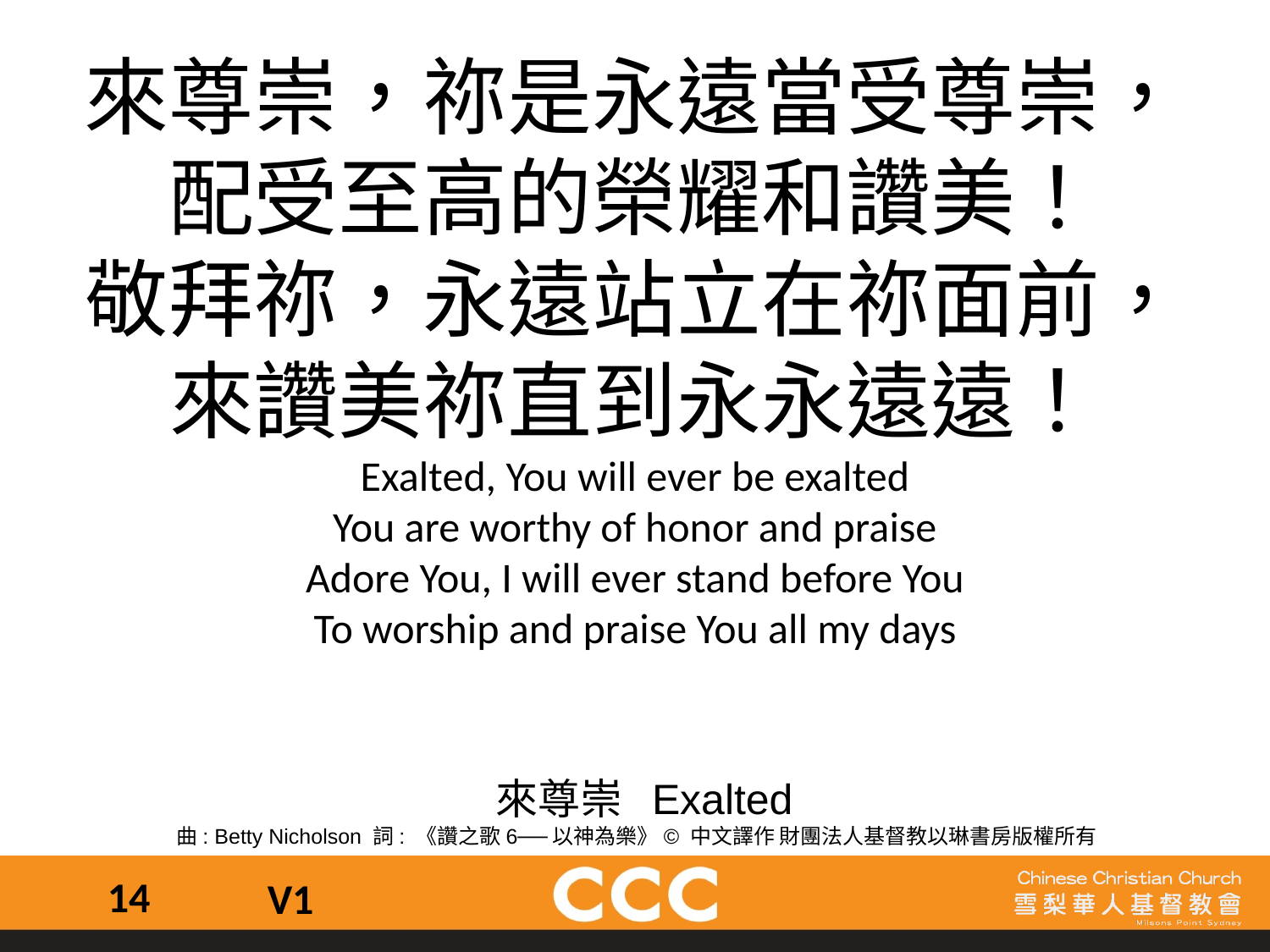

來尊崇，祢是永遠當受尊崇，
配受至高的榮耀和讚美！
敬拜祢，永遠站立在祢面前，
來讚美祢直到永永遠遠！
Exalted, You will ever be exalted
You are worthy of honor and praise
Adore You, I will ever stand before You
To worship and praise You all my days
 來尊崇  Exalted
曲: Betty Nicholson 詞: 《讚之歌6──以神為樂》© 中文譯作 財團法人基督教以琳書房版權所有
14
V1